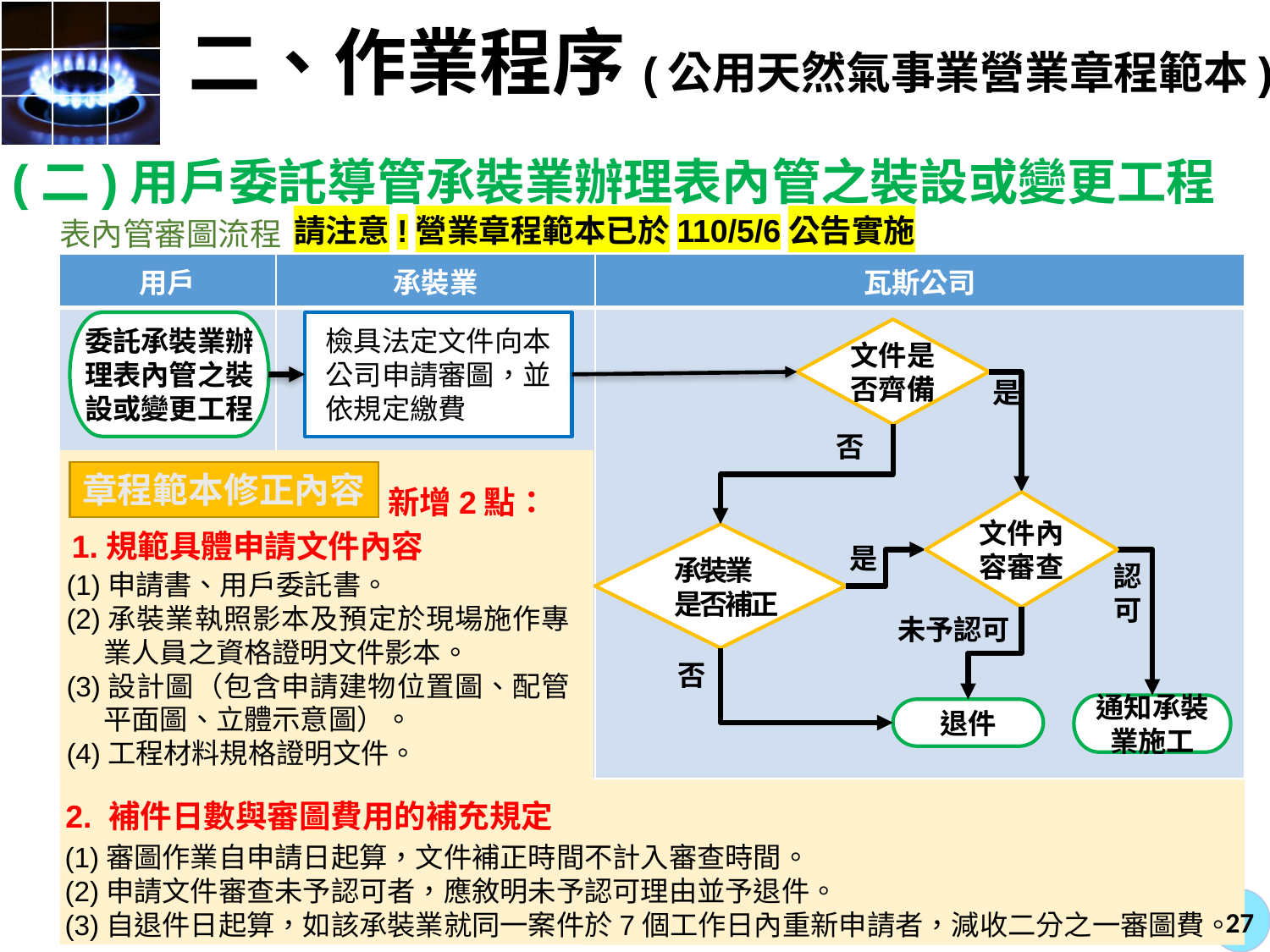

# 二、作業程序(公用天然氣事業營業章程範本)
(二)用戶委託導管承裝業辦理表內管之裝設或變更工程
請注意!營業章程範本已於110/5/6公告實施
表內管審圖流程
| 用戶 | 承裝業 | 瓦斯公司 |
| --- | --- | --- |
|  |  |  |
委託承裝業辦理表內管之裝設或變更工程
檢具法定文件向本公司申請審圖，並依規定繳費
文件是否齊備
是
否

章程範本修正內容

新增2點：
文件內容審查
1.規範具體申請文件內容

承裝業
是否補正
是
認可
(1)申請書、用戶委託書。
(2)承裝業執照影本及預定於現場施作專業人員之資格證明文件影本。
(3)設計圖（包含申請建物位置圖、配管平面圖、立體示意圖）。
(4)工程材料規格證明文件。

未予認可
否
通知承裝業施工
退件
2. 補件日數與審圖費用的補充規定
(1)審圖作業自申請日起算，文件補正時間不計入審查時間。
(2)申請文件審查未予認可者，應敘明未予認可理由並予退件。
(3)自退件日起算，如該承裝業就同一案件於7個工作日內重新申請者，減收二分之一審圖費。
27